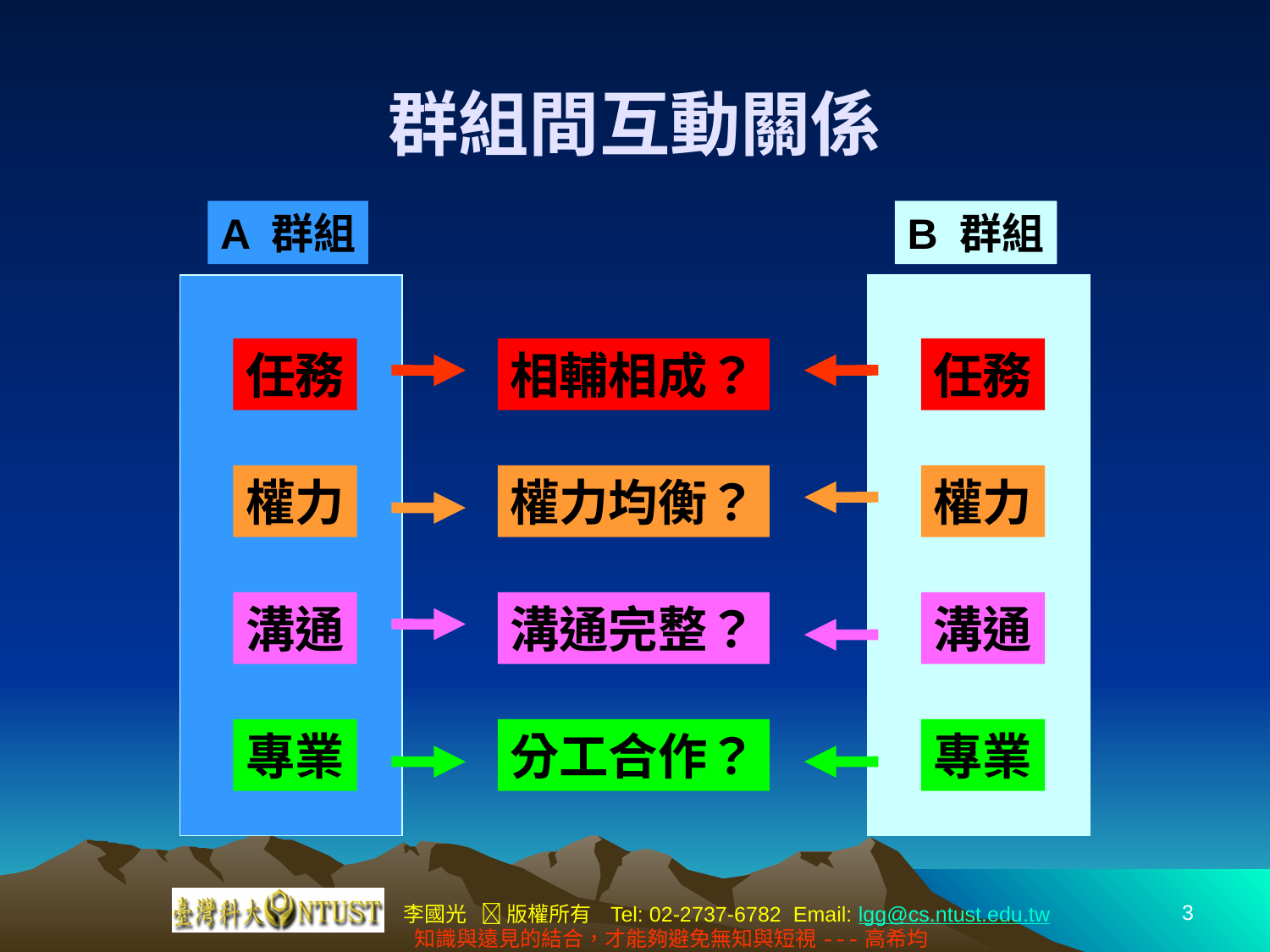

# 群組間互動關係
A 群組
B 群組

任務
相輔相成？

任務
權力
權力均衡？

權力
溝通
溝通完整？

溝通
專業
分工合作？

專業
3